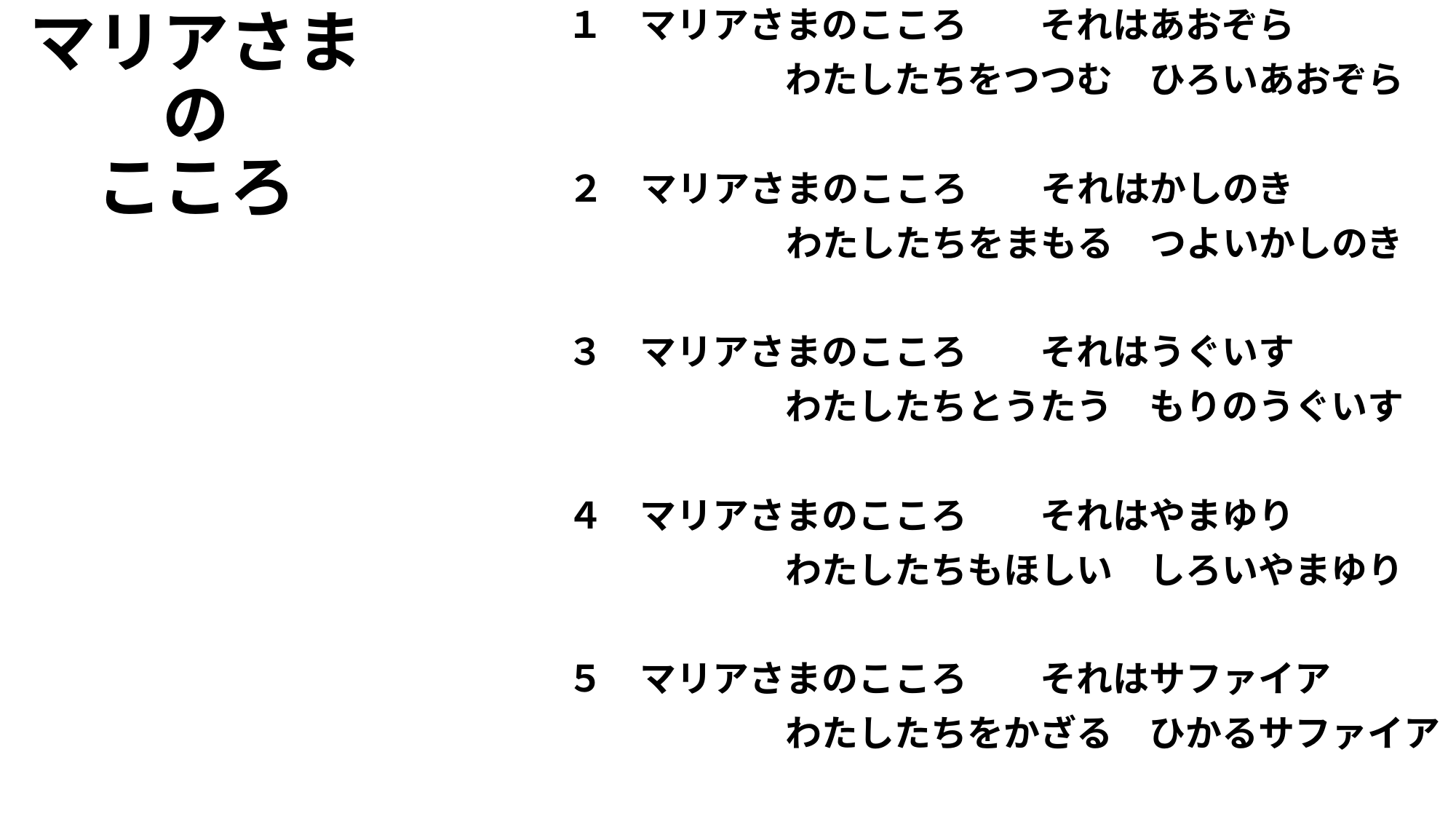

# マリアさまの こころ
　１　マリアさまのこころ　　それはあおぞら
　　　　　　　　　　わたしたちをつつむ　ひろいあおぞら

　２　マリアさまのこころ　　それはかしのき
　　　　　　　　　　わたしたちをまもる　つよいかしのき

　３　マリアさまのこころ　　それはうぐいす
　　　　　　　　　　わたしたちとうたう　もりのうぐいす

　４　マリアさまのこころ　　それはやまゆり
　　　　　　　　　　わたしたちもほしい　しろいやまゆり

　　５　マリアさまのこころ　　それはサファイア
　　　　　　　　　　　わたしたちをかざる　ひかるサファイア